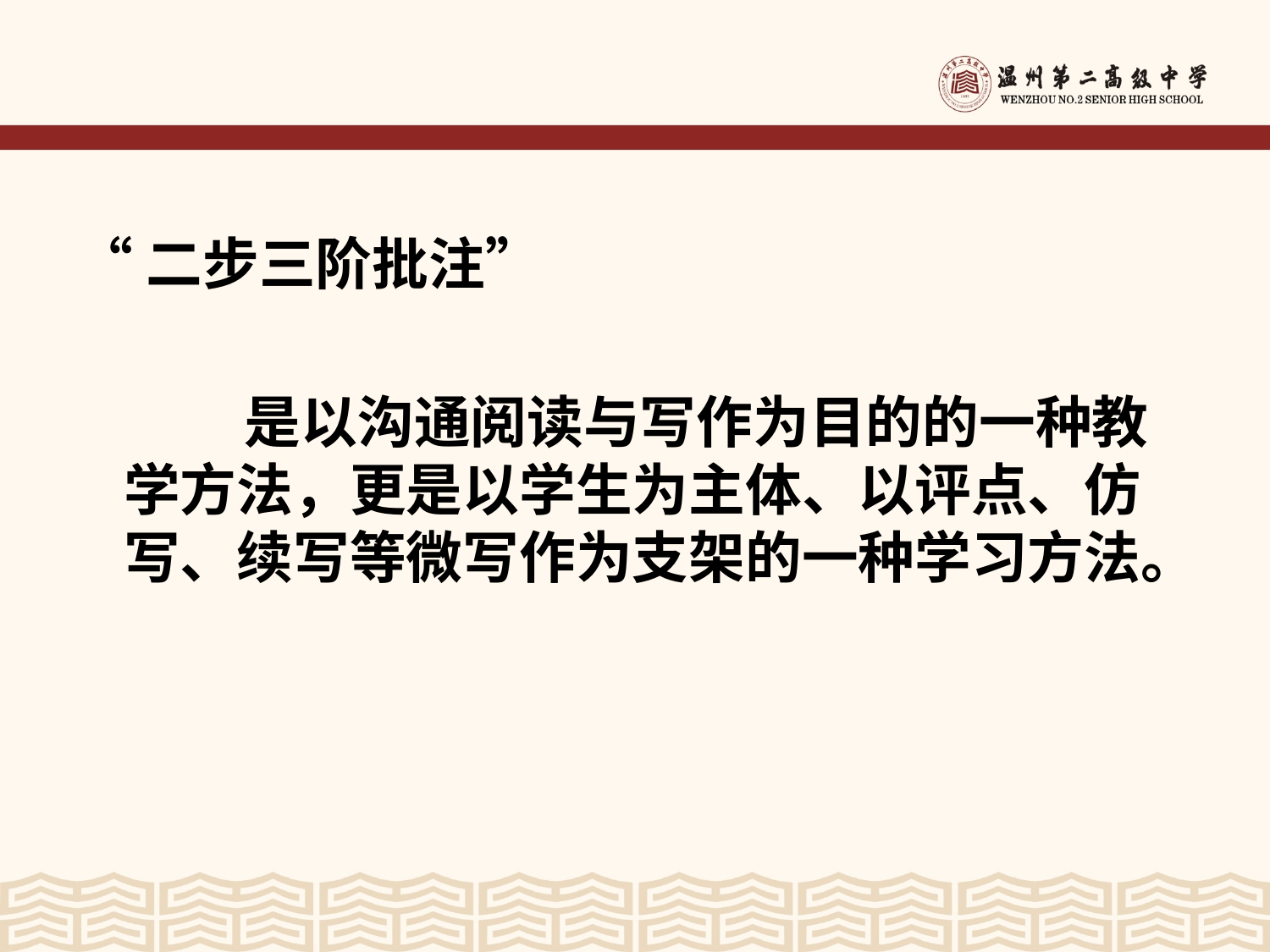

“二步三阶批注”

            是以沟通阅读与写作为目的的一种教学方法，更是以学生为主体、以评点、仿写、续写等微写作为支架的一种学习方法。